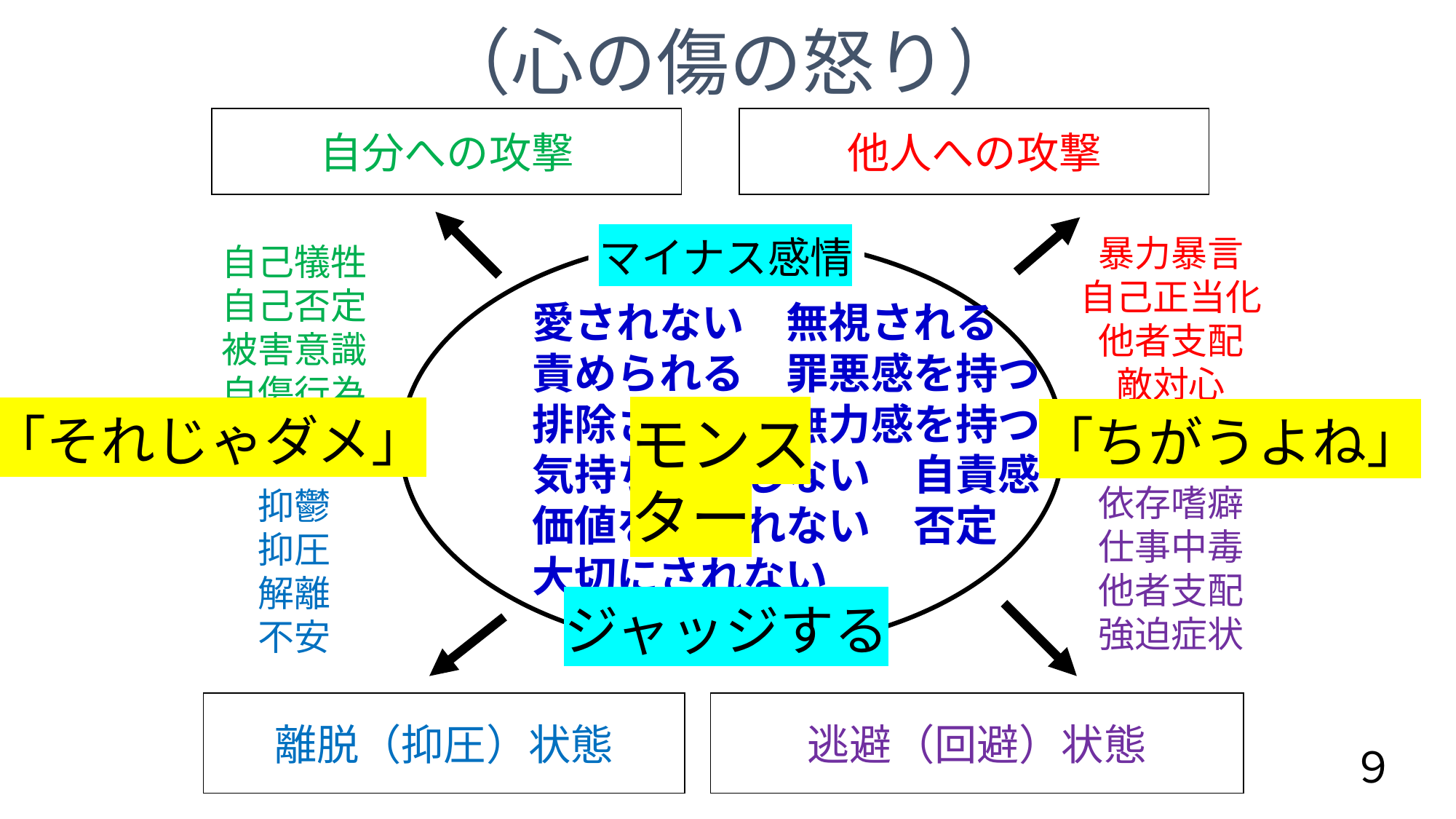

（心の傷の怒り）

自分への攻撃
他人への攻撃

暴力暴言
自己正当化
他者支配
敵対心

自己犠牲
自己否定
被害意識
自傷行為

マイナス感情

愛されない　無視される
責められる　罪悪感を持つ
排除される　無力感を持つ
気持ちが通じない　自責感
価値をおかれない　否定
大切にされない
「それじゃダメ」
モンスター
「ちがうよね」
依存嗜癖
仕事中毒
他者支配
強迫症状
抑鬱
抑圧
解離
不安

ジャッジする

離脱（抑圧）状態
逃避（回避）状態
９